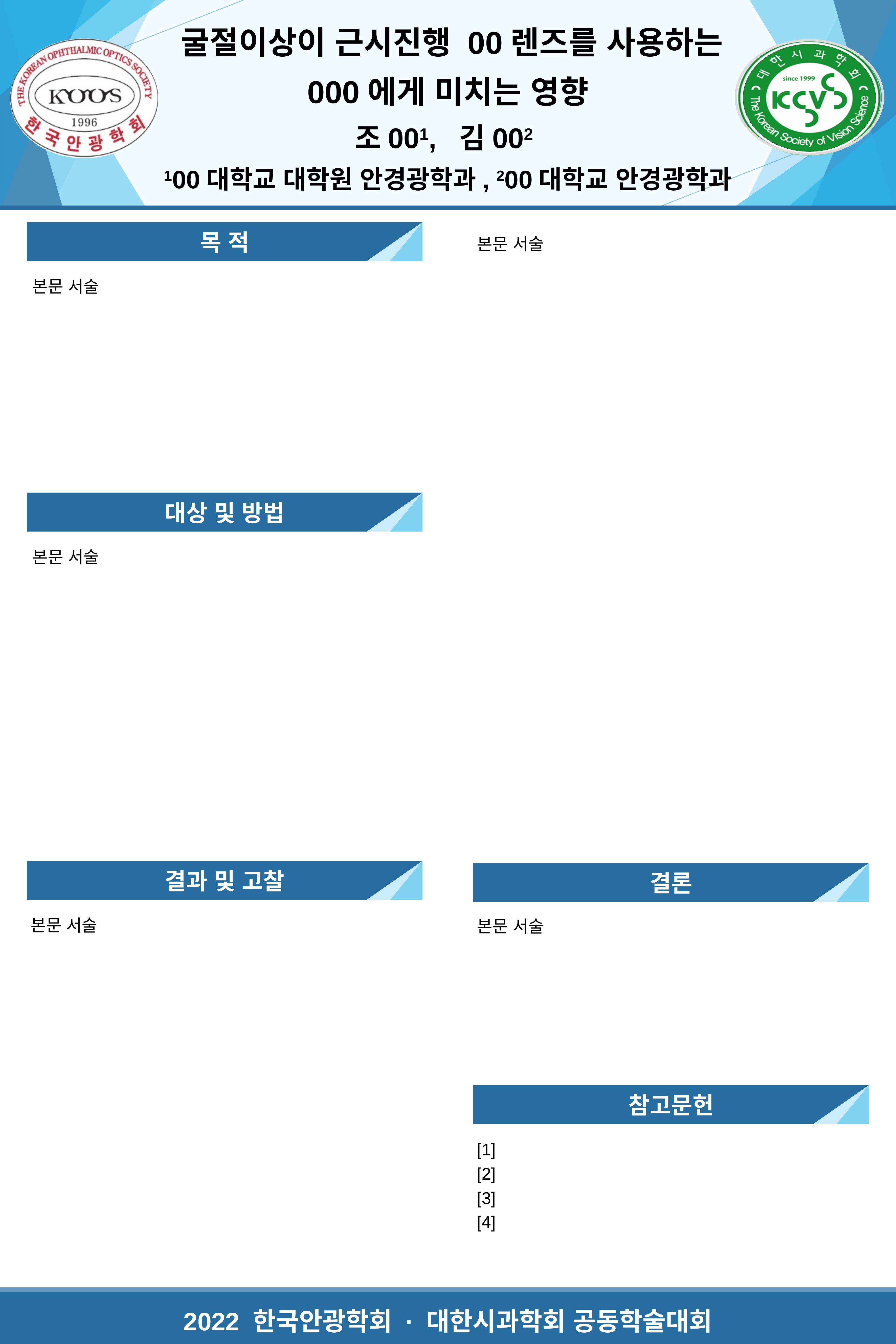

굴절이상이 근시진행 00렌즈를 사용하는
000에게 미치는 영향
조001,  김002
100대학교 대학원 안경광학과, 200대학교 안경광학과

목 적

본문 서술

본문 서술

대상 및 방법

본문 서술

결과 및 고찰

본문 서술

결론

본문 서술

참고문헌

[1]
[2]
[3]
[4]